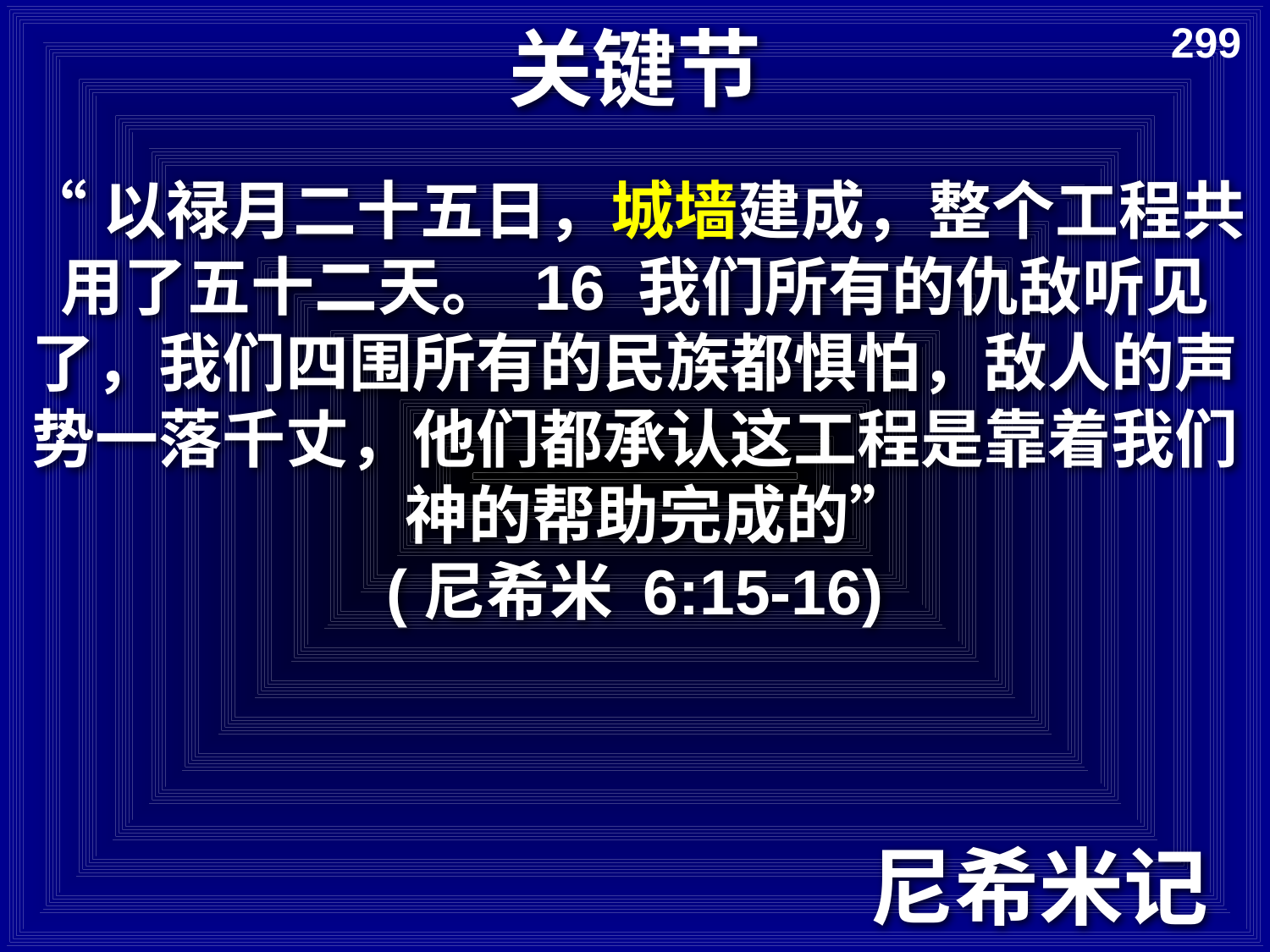

# 关键节
299

“以禄月二十五日，城墙建成，整个工程共用了五十二天。 16 我们所有的仇敌听见了，我们四围所有的民族都惧怕，敌人的声势一落千丈，他们都承认这工程是靠着我们　神的帮助完成的”
(尼希米 6:15-16)
尼希米记